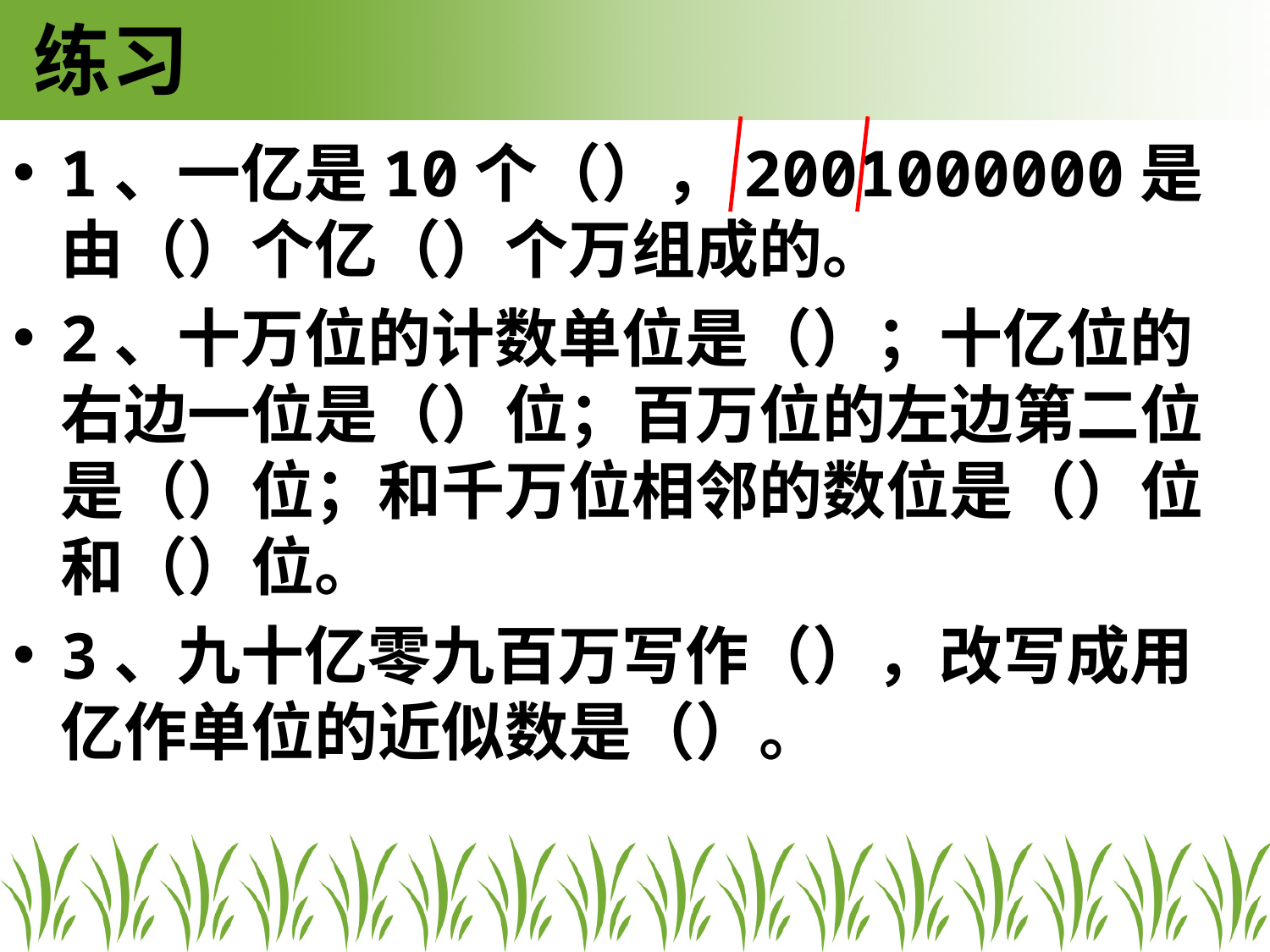

# 练习

1、一亿是10个（），2001000000是由（）个亿（）个万组成的。
2、十万位的计数单位是（）；十亿位的右边一位是（）位；百万位的左边第二位是（）位；和千万位相邻的数位是（）位和（）位。
3、九十亿零九百万写作（），改写成用亿作单位的近似数是（）。